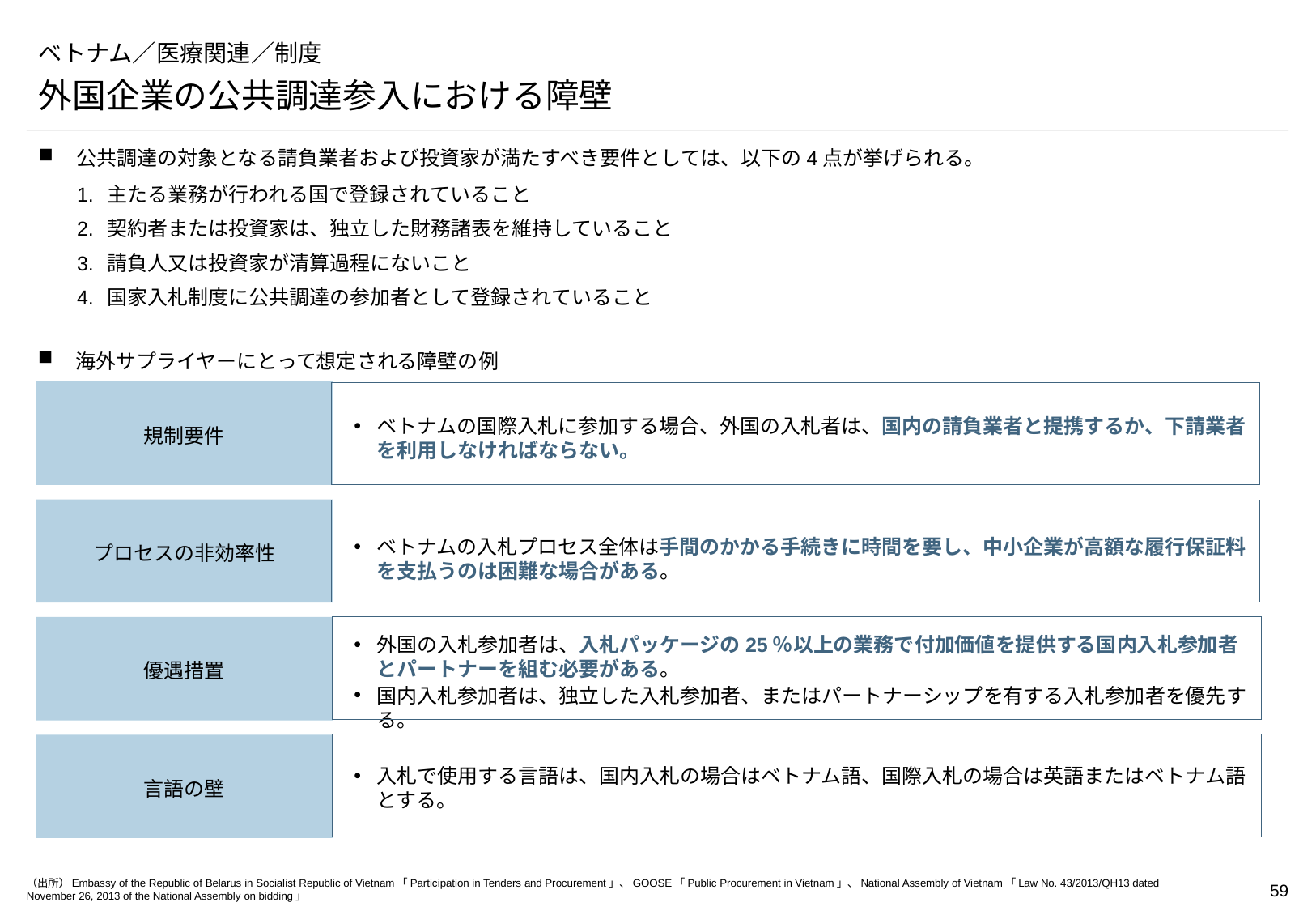

# ベトナム／医療関連／制度
外国企業の公共調達参入における障壁
公共調達の対象となる請負業者および投資家が満たすべき要件としては、以下の4点が挙げられる。
主たる業務が行われる国で登録されていること
契約者または投資家は、独立した財務諸表を維持していること
請負人又は投資家が清算過程にないこと
国家入札制度に公共調達の参加者として登録されていること
海外サプライヤーにとって想定される障壁の例
規制要件

ベトナムの国際入札に参加する場合、外国の入札者は、国内の請負業者と提携するか、下請業者を利用しなければならない。
プロセスの非効率性

ベトナムの入札プロセス全体は手間のかかる手続きに時間を要し、中小企業が高額な履行保証料を支払うのは困難な場合がある。

優遇措置
外国の入札参加者は、入札パッケージの25％以上の業務で付加価値を提供する国内入札参加者とパートナーを組む必要がある。
国内入札参加者は、独立した入札参加者、またはパートナーシップを有する入札参加者を優先する。

言語の壁
入札で使用する言語は、国内入札の場合はベトナム語、国際入札の場合は英語またはベトナム語とする。
（出所）Embassy of the Republic of Belarus in Socialist Republic of Vietnam「Participation in Tenders and Procurement」、GOOSE「Public Procurement in Vietnam」、National Assembly of Vietnam「Law No. 43/2013/QH13 dated November 26, 2013 of the National Assembly on bidding」